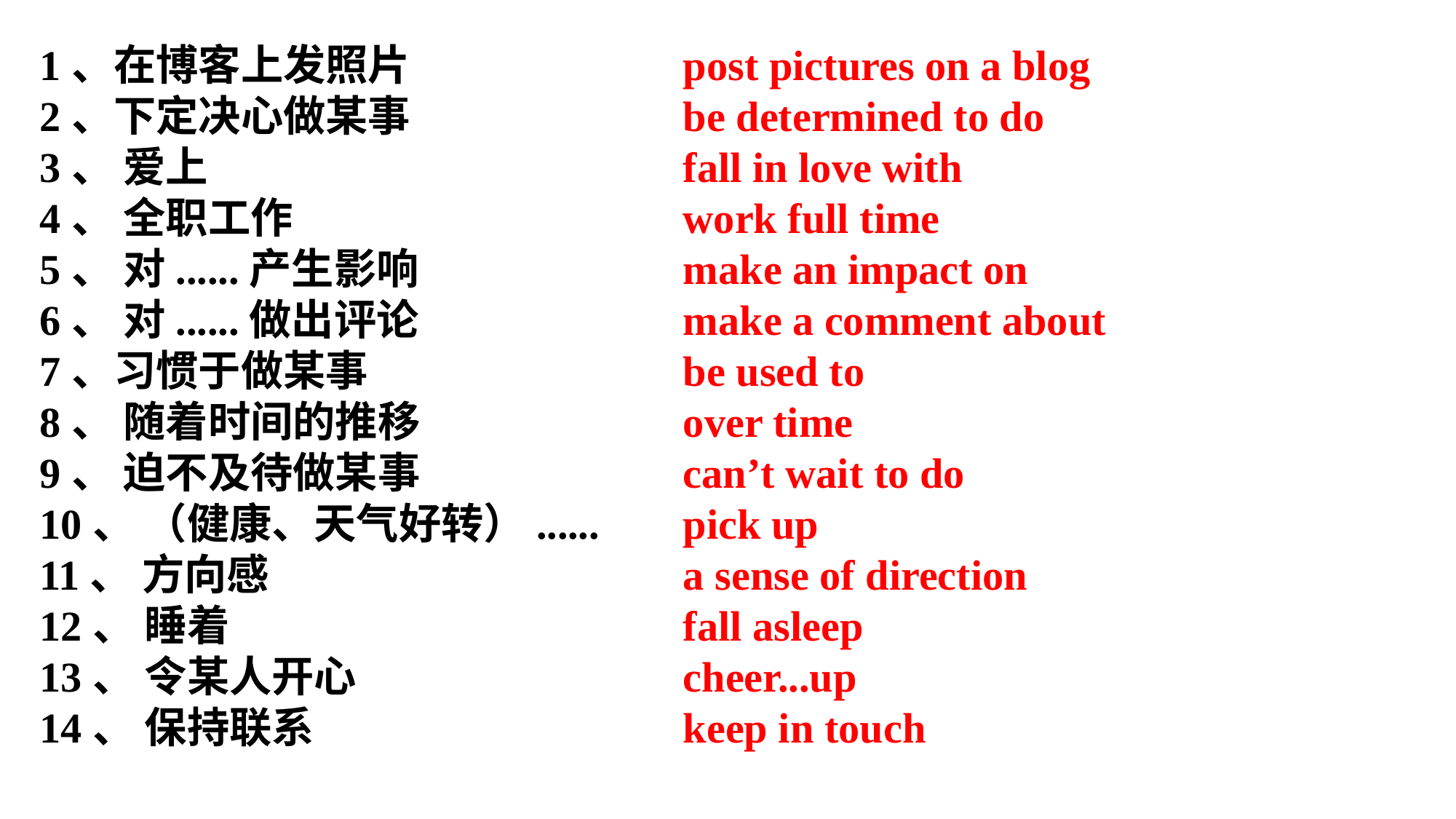

1、在博客上发照片
2、下定决心做某事
3、 爱上
4、 全职工作
5、 对......产生影响
6、 对......做出评论
7、习惯于做某事
8、 随着时间的推移
9、 迫不及待做某事
10、 （健康、天气好转）......
11、 方向感
12、 睡着
13、 令某人开心
14、 保持联系
post pictures on a blog
be determined to do
fall in love with
work full time
make an impact on
make a comment about
be used to
over time
can’t wait to do
pick up
a sense of direction
fall asleep
cheer...up
keep in touch